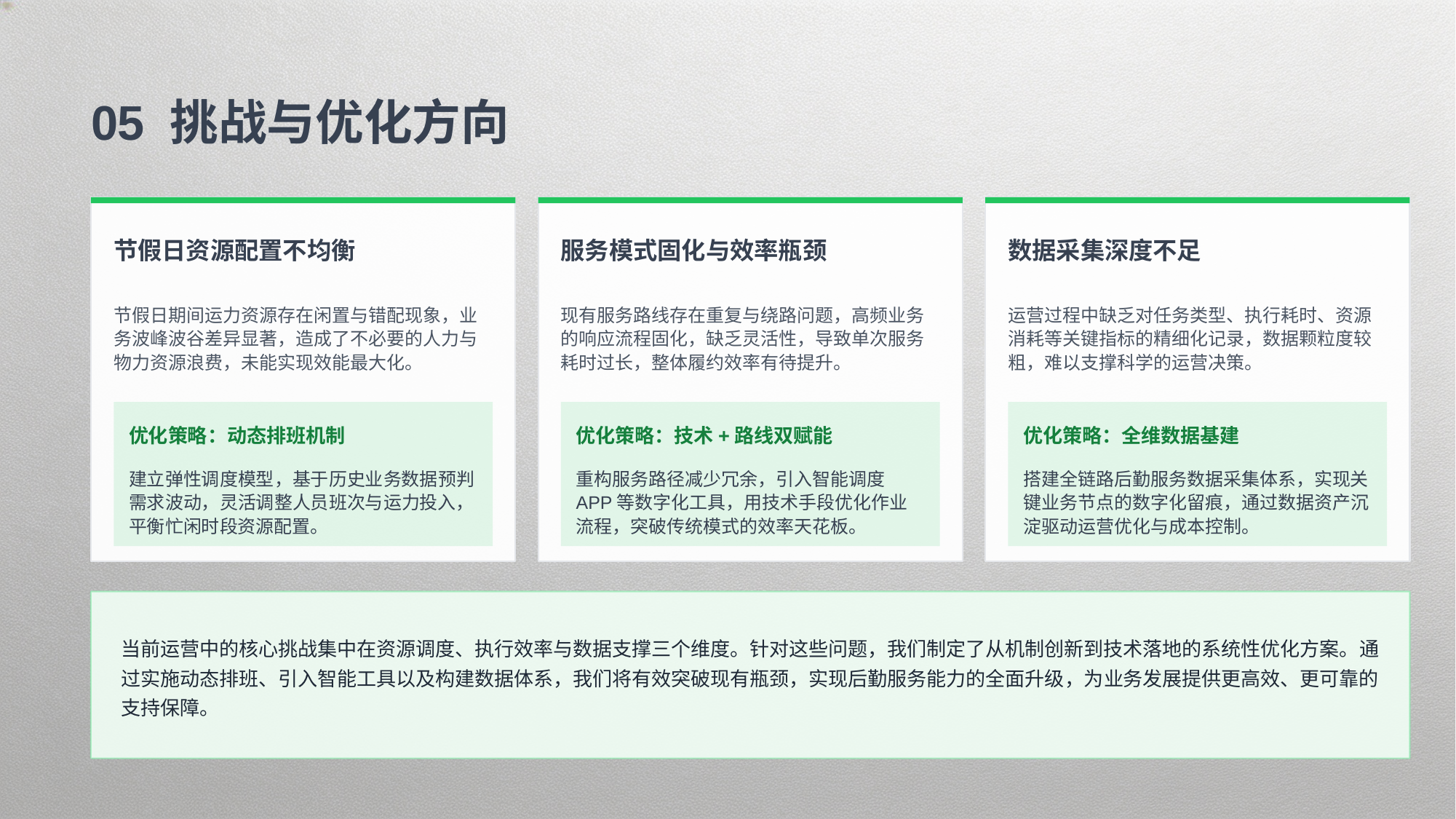

05 挑战与优化方向

节假日资源配置不均衡
服务模式固化与效率瓶颈
数据采集深度不足
节假日期间运力资源存在闲置与错配现象，业务波峰波谷差异显著，造成了不必要的人力与物力资源浪费，未能实现效能最大化。
现有服务路线存在重复与绕路问题，高频业务的响应流程固化，缺乏灵活性，导致单次服务耗时过长，整体履约效率有待提升。
运营过程中缺乏对任务类型、执行耗时、资源消耗等关键指标的精细化记录，数据颗粒度较粗，难以支撑科学的运营决策。

优化策略：动态排班机制
优化策略：技术+路线双赋能
优化策略：全维数据基建
建立弹性调度模型，基于历史业务数据预判需求波动，灵活调整人员班次与运力投入，平衡忙闲时段资源配置。
重构服务路径减少冗余，引入智能调度APP等数字化工具，用技术手段优化作业流程，突破传统模式的效率天花板。
搭建全链路后勤服务数据采集体系，实现关键业务节点的数字化留痕，通过数据资产沉淀驱动运营优化与成本控制。

当前运营中的核心挑战集中在资源调度、执行效率与数据支撑三个维度。针对这些问题，我们制定了从机制创新到技术落地的系统性优化方案。通过实施动态排班、引入智能工具以及构建数据体系，我们将有效突破现有瓶颈，实现后勤服务能力的全面升级，为业务发展提供更高效、更可靠的支持保障。